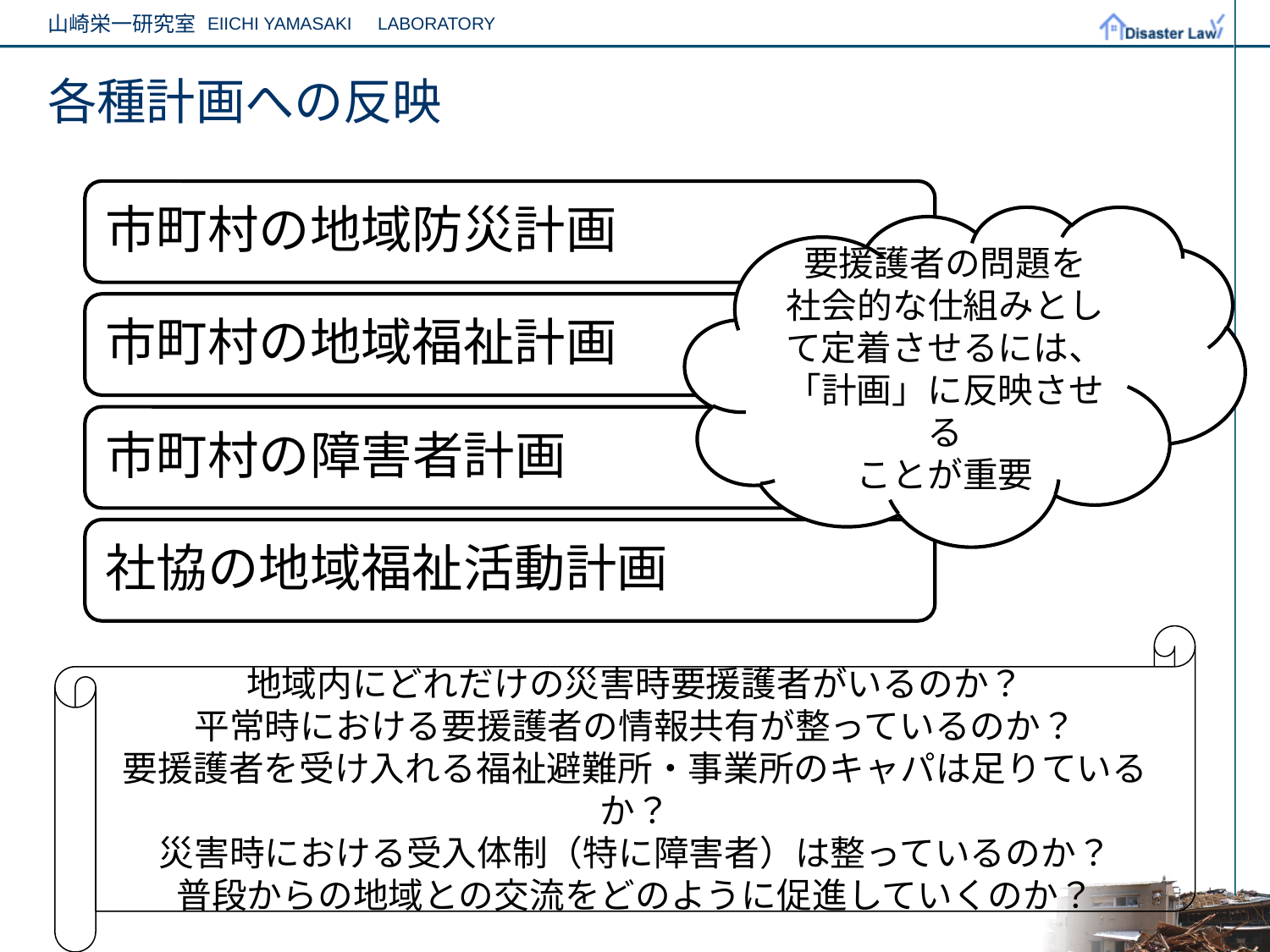

# 各種計画への反映
市町村の地域防災計画
市町村の地域福祉計画
市町村の障害者計画
社協の地域福祉活動計画
要援護者の問題を
社会的な仕組みとして定着させるには、
「計画」に反映させる
ことが重要
地域内にどれだけの災害時要援護者がいるのか？
平常時における要援護者の情報共有が整っているのか？
要援護者を受け入れる福祉避難所・事業所のキャパは足りているか？
災害時における受入体制（特に障害者）は整っているのか？
普段からの地域との交流をどのように促進していくのか？